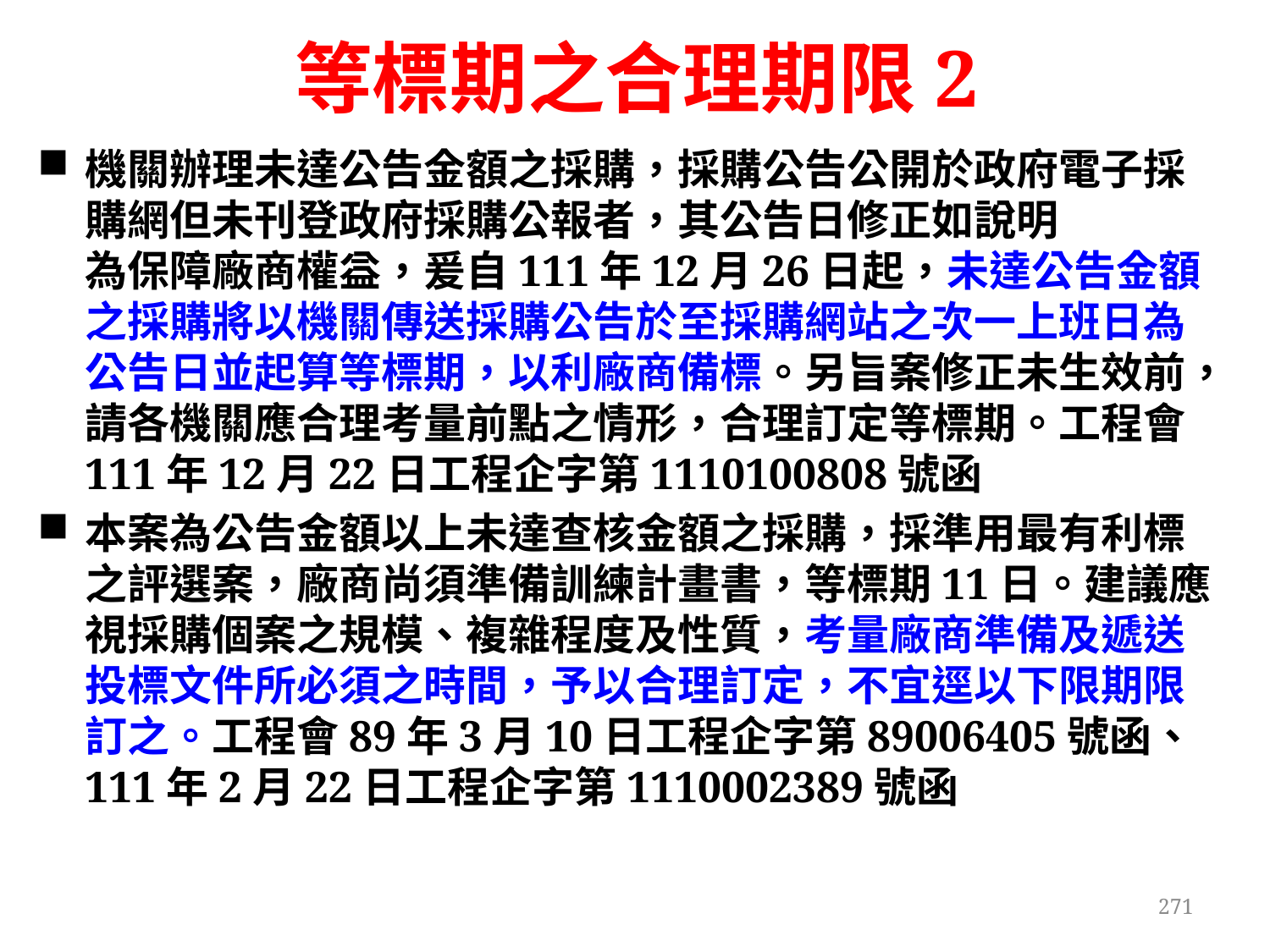

# 等標期之合理期限2
機關辦理未達公告金額之採購，採購公告公開於政府電子採購網但未刊登政府採購公報者，其公告日修正如說明
為保障廠商權益，爰自111年12月26日起，未達公告金額之採購將以機關傳送採購公告於至採購網站之次一上班日為公告日並起算等標期，以利廠商備標。另旨案修正未生效前，請各機關應合理考量前點之情形，合理訂定等標期。工程會111年12月22日工程企字第1110100808號函
本案為公告金額以上未達查核金額之採購，採準用最有利標之評選案，廠商尚須準備訓練計畫書，等標期11日。建議應視採購個案之規模、複雜程度及性質，考量廠商準備及遞送投標文件所必須之時間，予以合理訂定，不宜逕以下限期限訂之。工程會89年3月10日工程企字第89006405號函、111年2月22日工程企字第1110002389號函
271